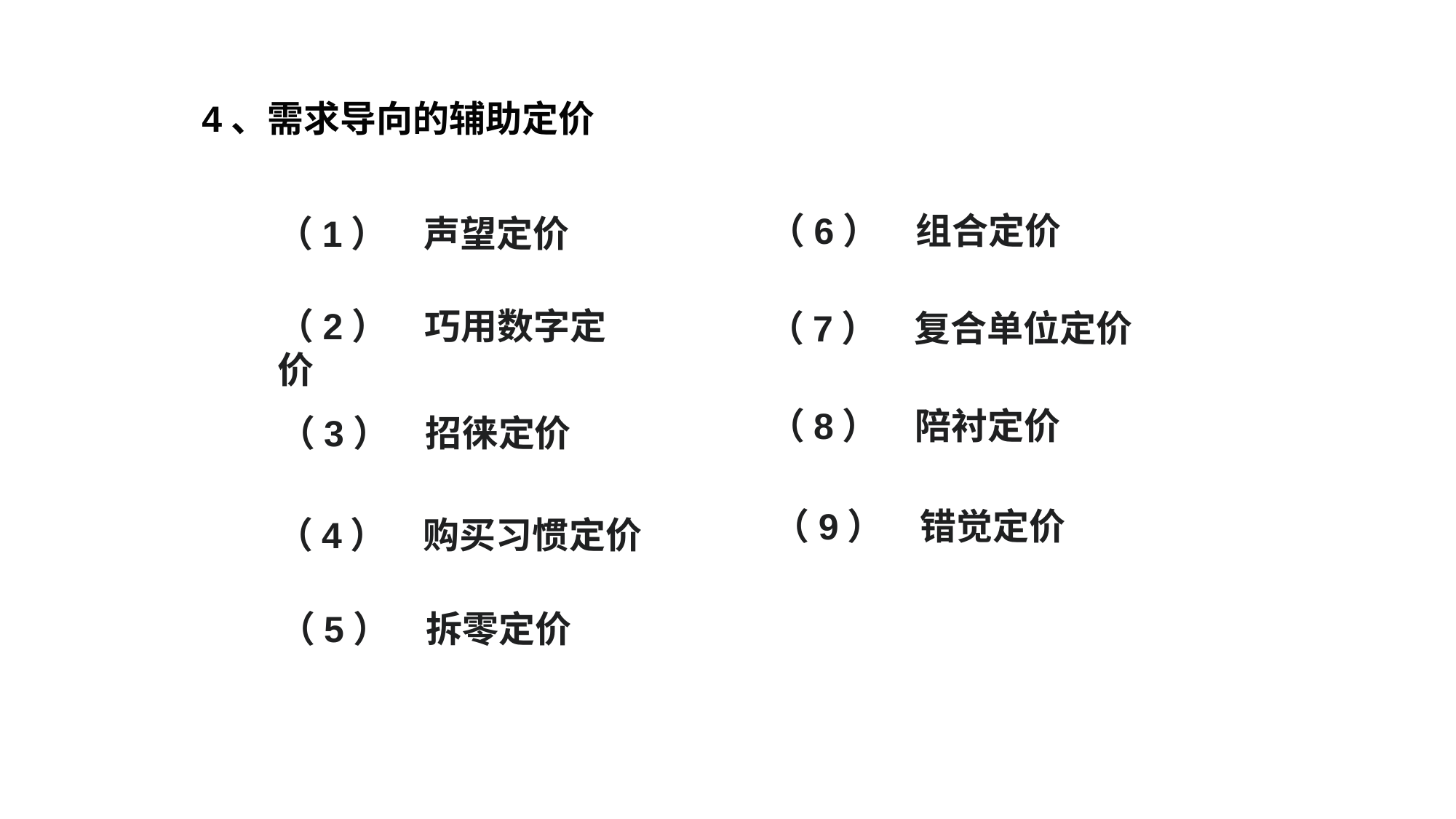

4、需求导向的辅助定价
（6）　组合定价
（1）　声望定价
（2）　巧用数字定价
（7）　复合单位定价
（8）　陪衬定价
（3）　招徕定价
（9）　错觉定价
（4）　购买习惯定价
（5）　拆零定价